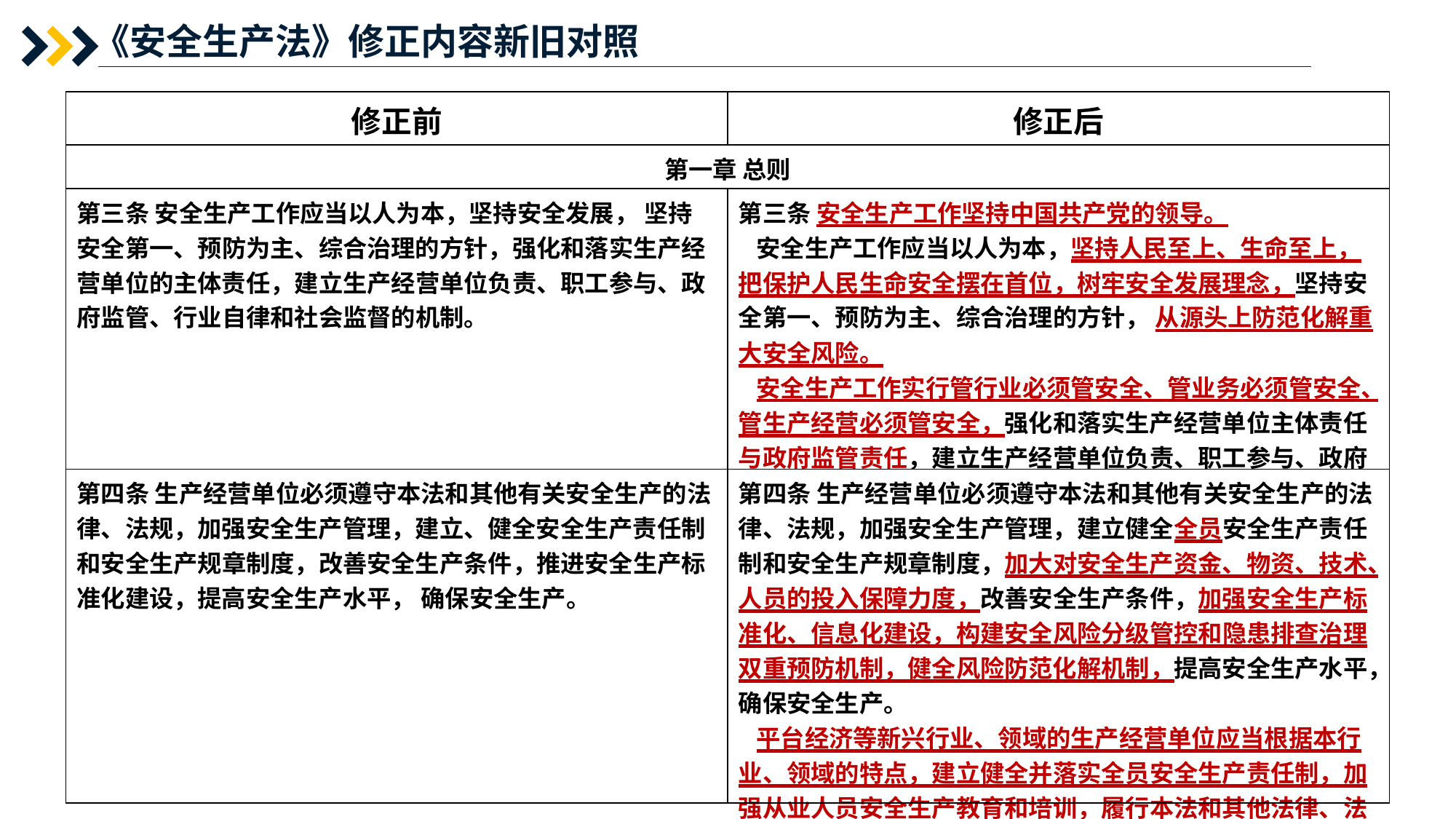

《安全生产法》修正内容新旧对照

| 修正前 | 修正后 |
| --- | --- |
| 第一章 总则 | 第一条 为了加强安全生产工作，防止和减少生产安全事故，保障人民群众生命和财产安全，促进经济社会持续健康发展，制定本法。 |
| 第三条 安全生产工作应当以人为本，坚持安全发展， 坚持安全第一、预防为主、综合治理的方针，强化和落实生产经营单位的主体责任，建立生产经营单位负责、职工参与、政府监管、行业自律和社会监督的机制。 | 第三条 安全生产工作坚持中国共产党的领导。 安全生产工作应当以人为本，坚持人民至上、生命至上，把保护人民生命安全摆在首位，树牢安全发展理念，坚持安全第一、预防为主、综合治理的方针， 从源头上防范化解重大安全风险。 安全生产工作实行管行业必须管安全、管业务必须管安全、管生产经营必须管安全，强化和落实生产经营单位主体责任与政府监管责任，建立生产经营单位负责、职工参与、政府监管、行业自律和社会监督的机制。 |
| 第四条 生产经营单位必须遵守本法和其他有关安全生产的法律、法规，加强安全生产管理，建立、健全安全生产责任制和安全生产规章制度，改善安全生产条件，推进安全生产标准化建设，提高安全生产水平， 确保安全生产。 | 第四条 生产经营单位必须遵守本法和其他有关安全生产的法律、法规，加强安全生产管理，建立健全全员安全生产责任制和安全生产规章制度，加大对安全生产资金、物资、技术、人员的投入保障力度，改善安全生产条件，加强安全生产标准化、信息化建设，构建安全风险分级管控和隐患排查治理双重预防机制，健全风险防范化解机制，提高安全生产水平，确保安全生产。 平台经济等新兴行业、领域的生产经营单位应当根据本行业、领域的特点，建立健全并落实全员安全生产责任制，加强从业人员安全生产教育和培训，履行本法和其他法律、法规规定的有关安全生产义务。 |